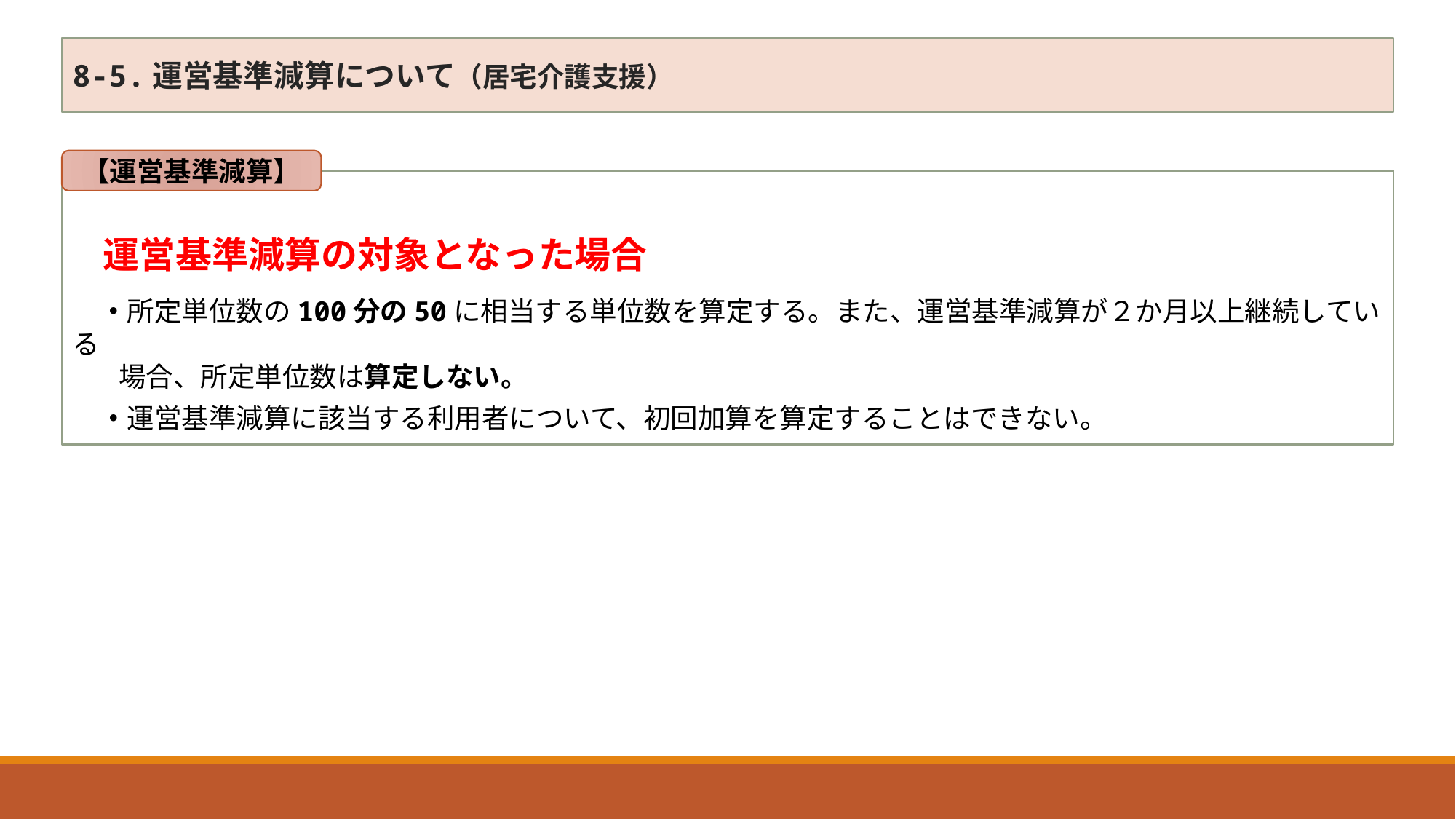

8-5.運営基準減算について（居宅介護支援）
【運営基準減算】

　運営基準減算の対象となった場合
　・所定単位数の100分の50に相当する単位数を算定する。また、運営基準減算が２か月以上継続している
  　場合、所定単位数は算定しない。
　・運営基準減算に該当する利用者について、初回加算を算定することはできない。